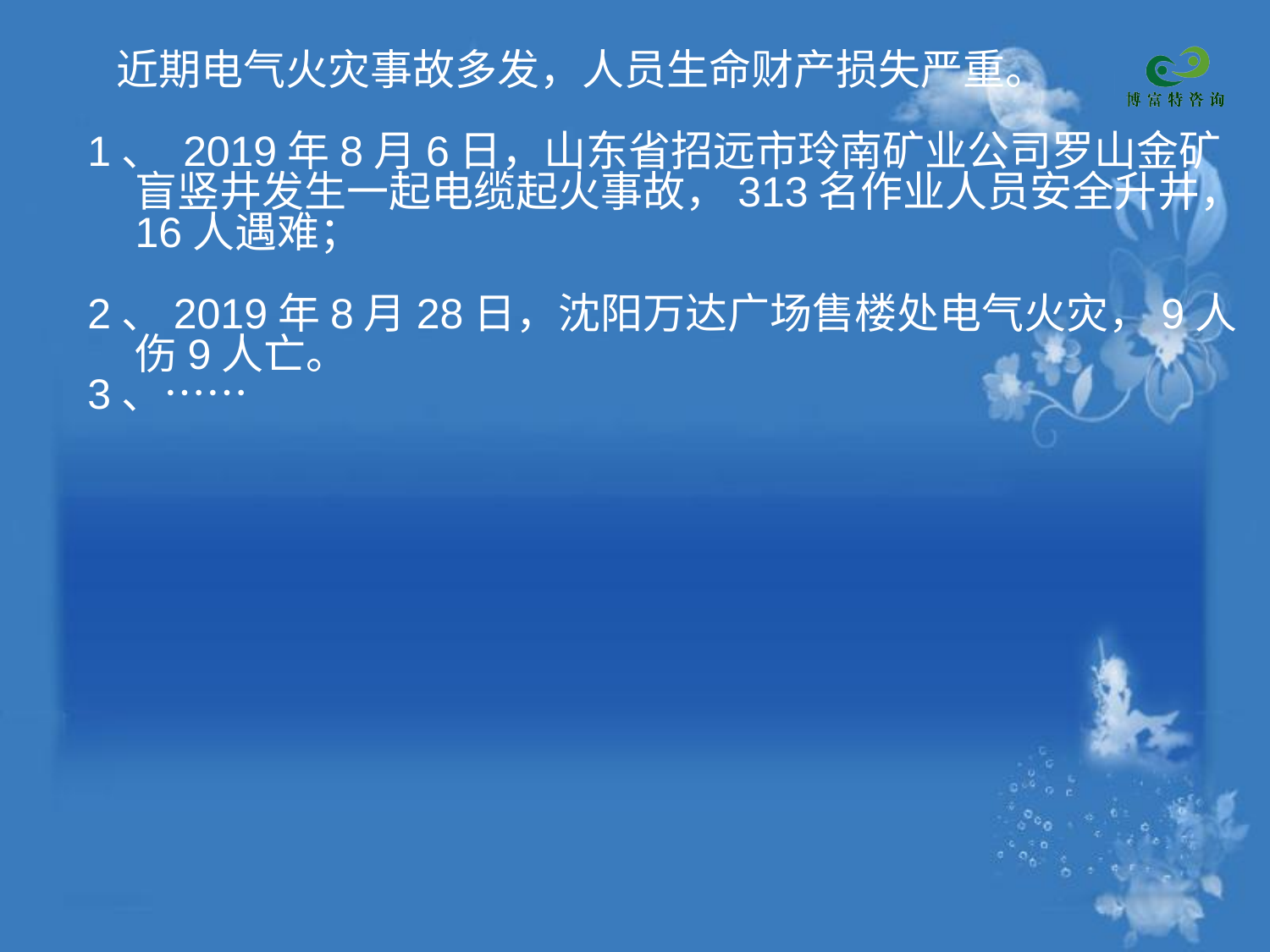

近期电气火灾事故多发，人员生命财产损失严重。

1、 2019年8月6日，山东省招远市玲南矿业公司罗山金矿盲竖井发生一起电缆起火事故，313名作业人员安全升井，16人遇难；

2、2019年8月28日，沈阳万达广场售楼处电气火灾，9人伤9人亡。
3、……